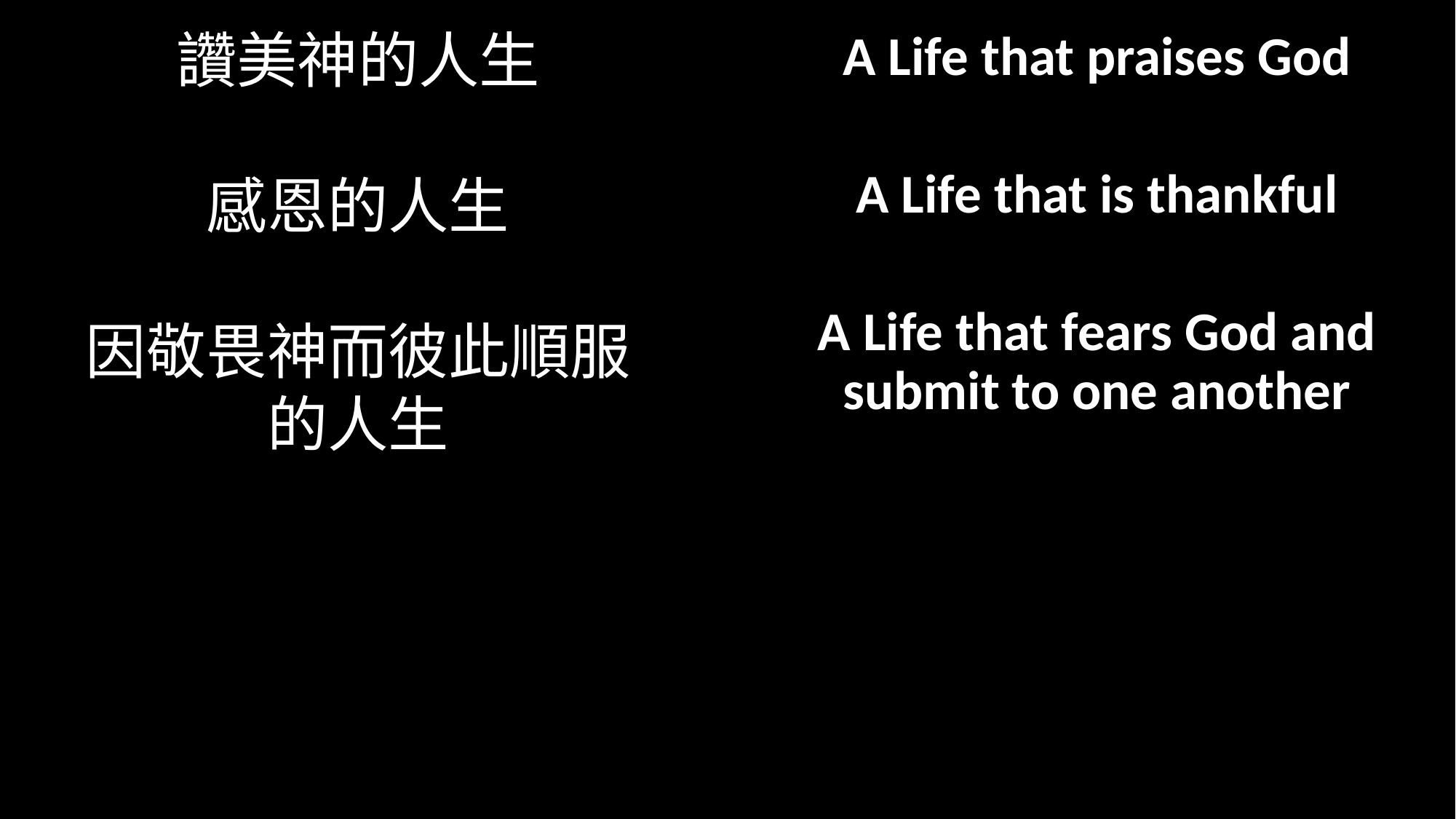

# 讚美神的人生 感恩的人生 因敬畏神而彼此順服 的人生
A Life that praises God

A Life that is thankful

A Life that fears God and submit to one another